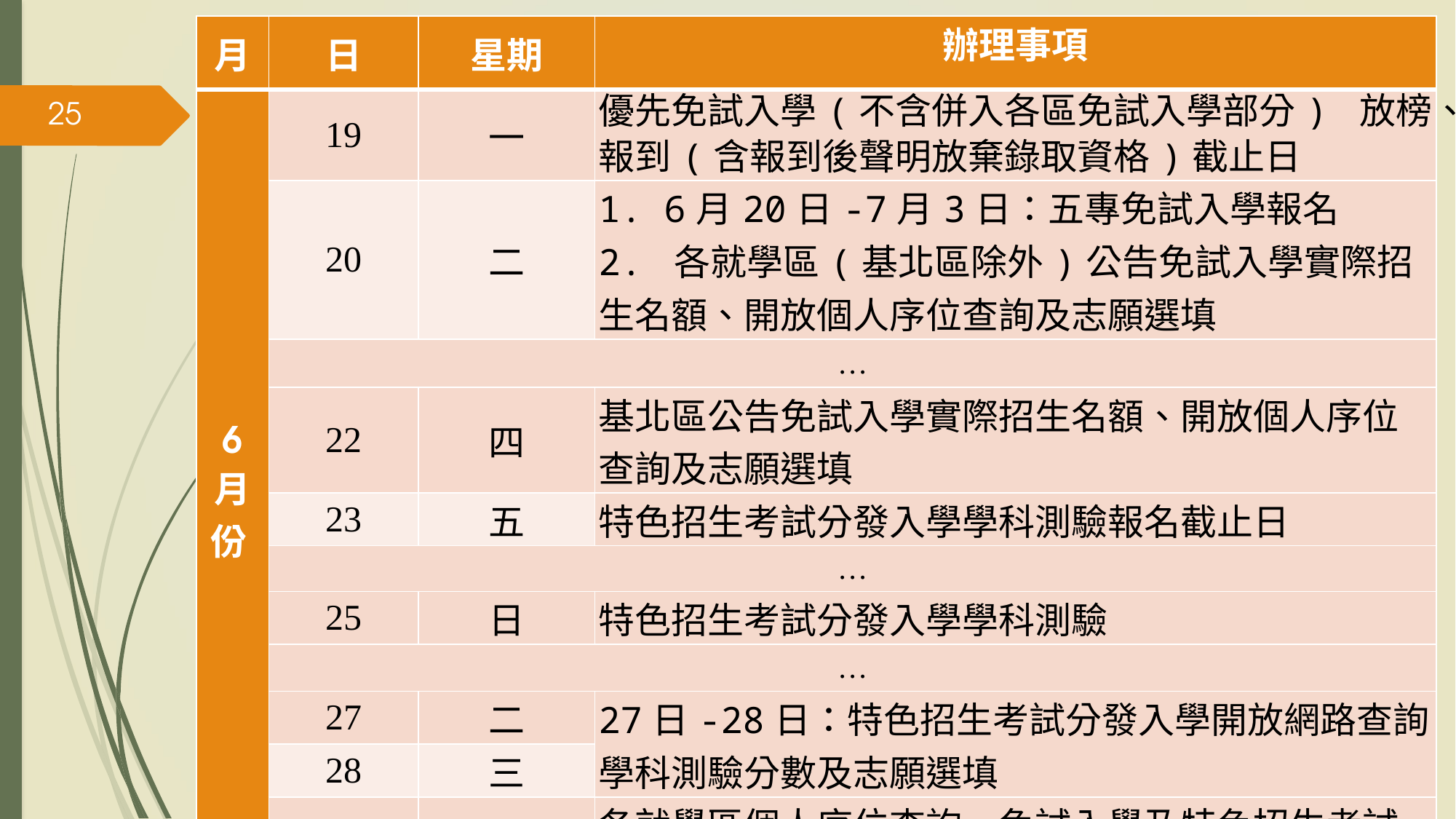

| 月 | 日 | 星期 | 辦理事項 |
| --- | --- | --- | --- |
| 6 月份 | 19 | 一 | 優先免試入學(不含併入各區免試入學部分) 放榜、報到(含報到後聲明放棄錄取資格)截止日 |
|  | 20 | 二 | 1. 6月20日-7月3日：五專免試入學報名 2. 各就學區(基北區除外)公告免試入學實際招生名額、開放個人序位查詢及志願選填 |
|  | … |  |  |
|  | 22 | 四 | 基北區公告免試入學實際招生名額、開放個人序位查詢及志願選填 |
|  | 23 | 五 | 特色招生考試分發入學學科測驗報名截止日 |
|  | … |  |  |
|  | 25 | 日 | 特色招生考試分發入學學科測驗 |
|  | … |  |  |
|  | 27 | 二 | 27日-28日：特色招生考試分發入學開放網路查詢學科測驗分數及志願選填 |
|  | 28 | 三 |  |
|  | 29 | 四 | 各就學區個人序位查詢、免試入學及特色招生考試分發入學志願選填截止日 |
25